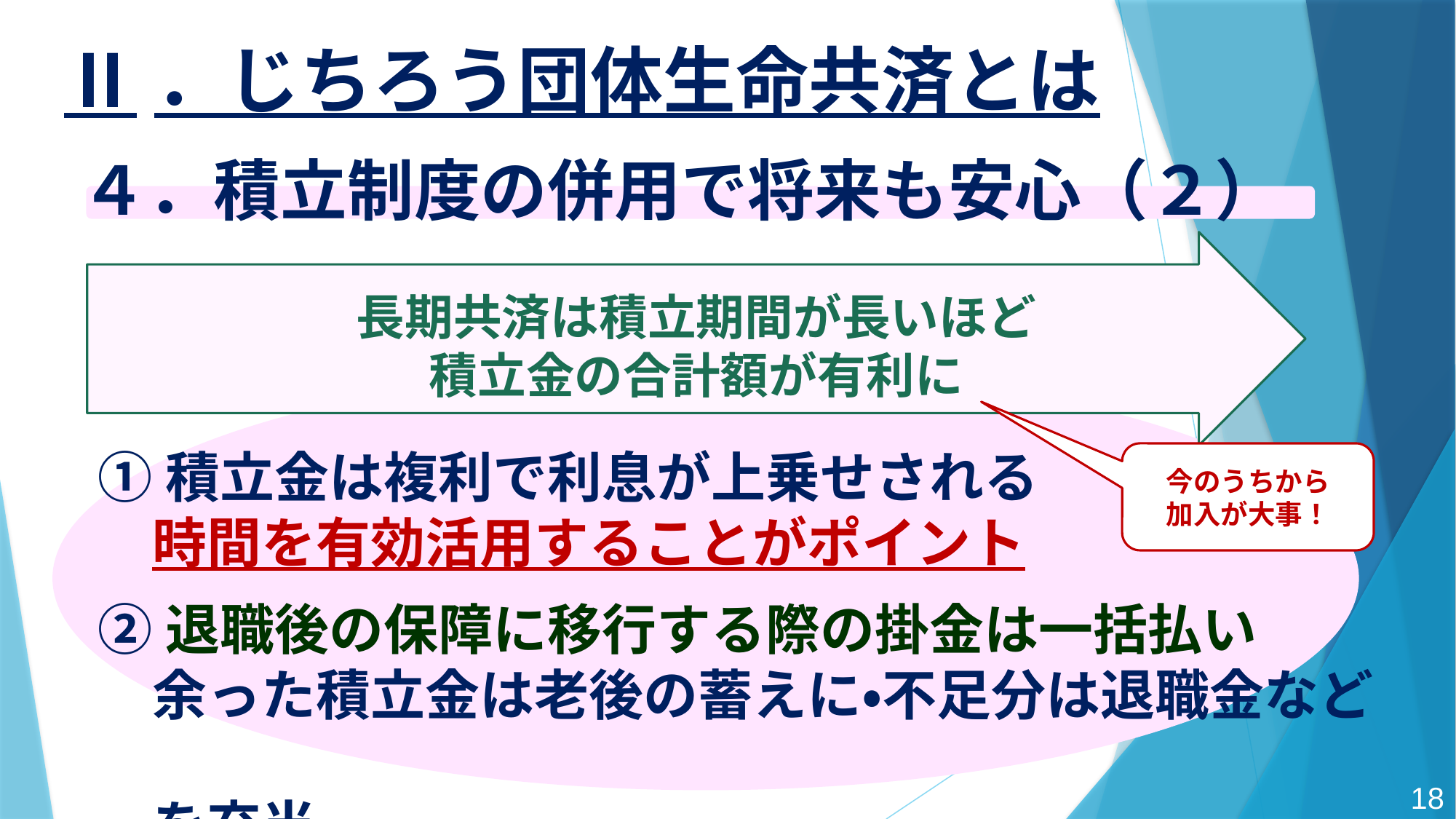

# Ⅱ．じちろう団体生命共済とは
４．積立制度の併用で将来も安心（２）

長期共済は積立期間が長いほど
積立金の合計額が有利に

①積立金は複利で利息が上乗せされる
　時間を有効活用することがポイント

②退職後の保障に移行する際の掛金は一括払い
　余った積立金は老後の蓄えに・不足分は退職金など
　を充当

今のうちから
加入が大事！
18